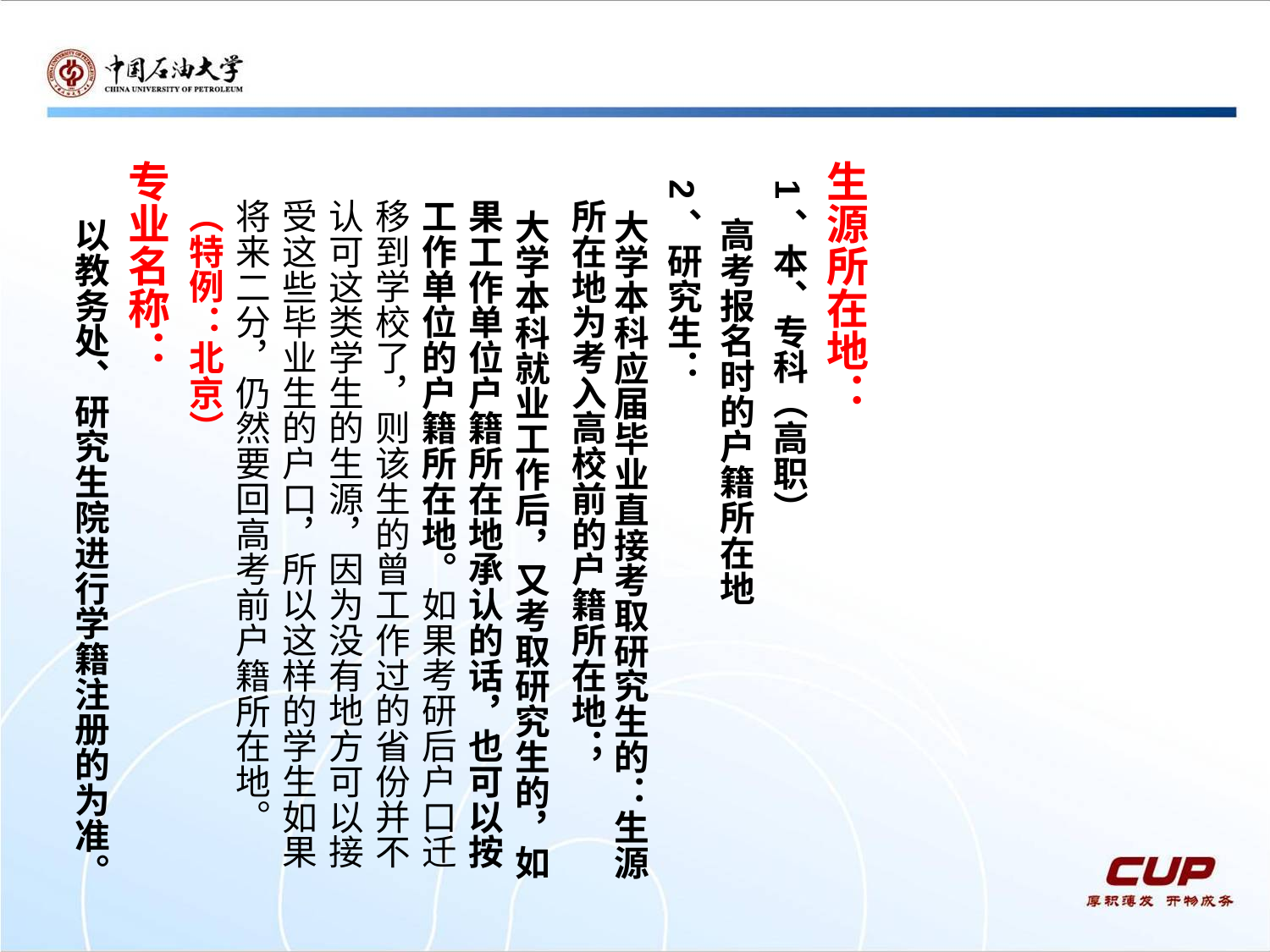

生源所在地：
  1、本、专科（高职）
      高考报名时的户籍所在地
  2、研究生：
     大学本科应届毕业直接考取研究生的：生源所在地为考入高校前的户籍所在地；
     大学本科就业工作后，又考取研究生的，如果工作单位户籍所在地承认的话，也可以按工作单位的户籍所在地。如果考研后户口迁移到学校了，则该生的曾工作过的省份并不认可这类学生的生源，因为没有地方可以接受这些毕业生的户口，所以这样的学生如果将来二分，仍然要回高考前户籍所在地。 （特例：北京）
专业名称：
      以教务处、研究生院进行学籍注册的为准。